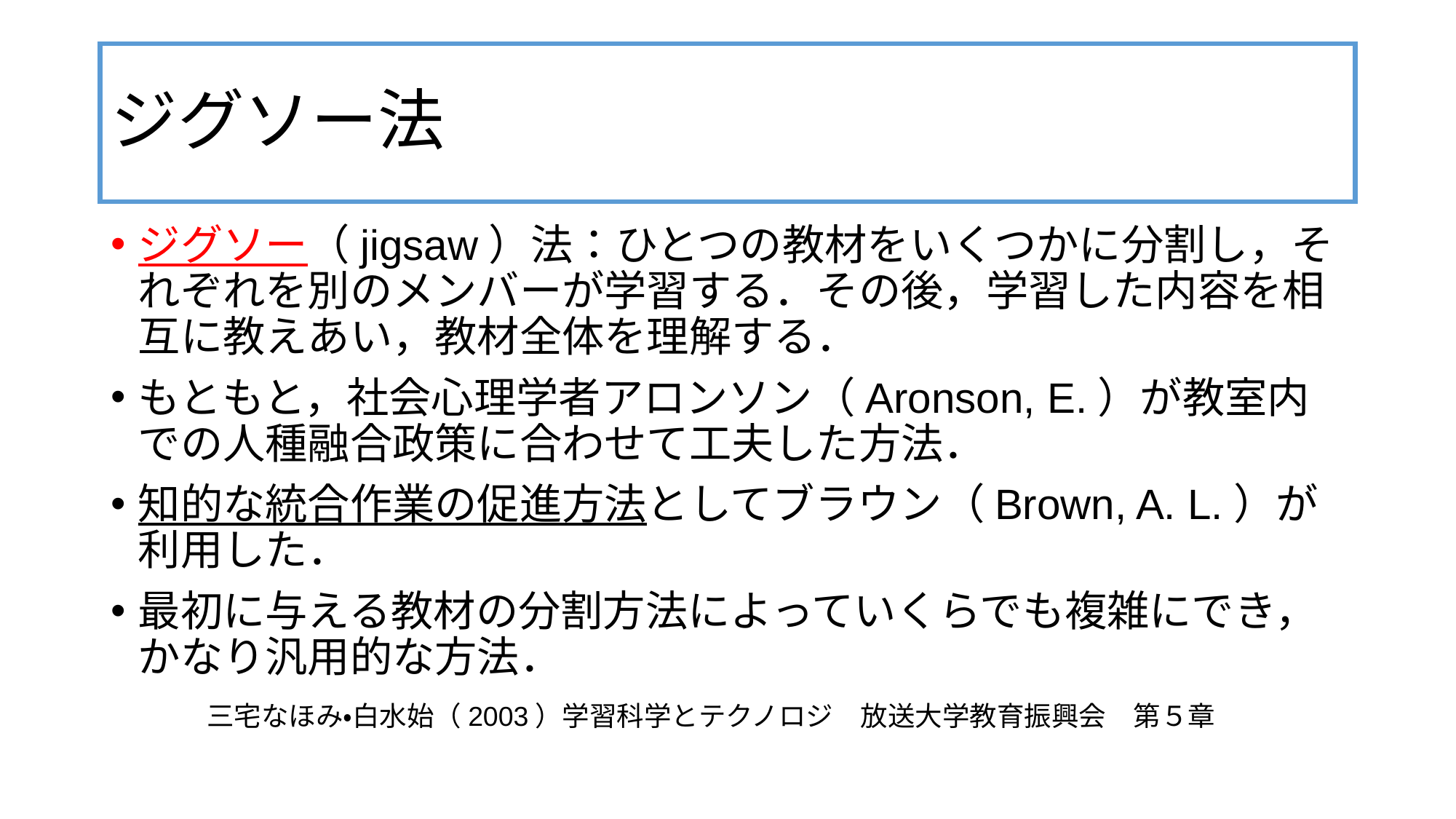

# ジグソー法
ジグソー（jigsaw）法：ひとつの教材をいくつかに分割し，それぞれを別のメンバーが学習する．その後，学習した内容を相互に教えあい，教材全体を理解する．
もともと，社会心理学者アロンソン（Aronson, E.）が教室内での人種融合政策に合わせて工夫した方法．
知的な統合作業の促進方法としてブラウン（Brown, A. L.）が利用した．
最初に与える教材の分割方法によっていくらでも複雑にでき，かなり汎用的な方法．
三宅なほみ・白水始（2003）学習科学とテクノロジ　放送大学教育振興会　第５章